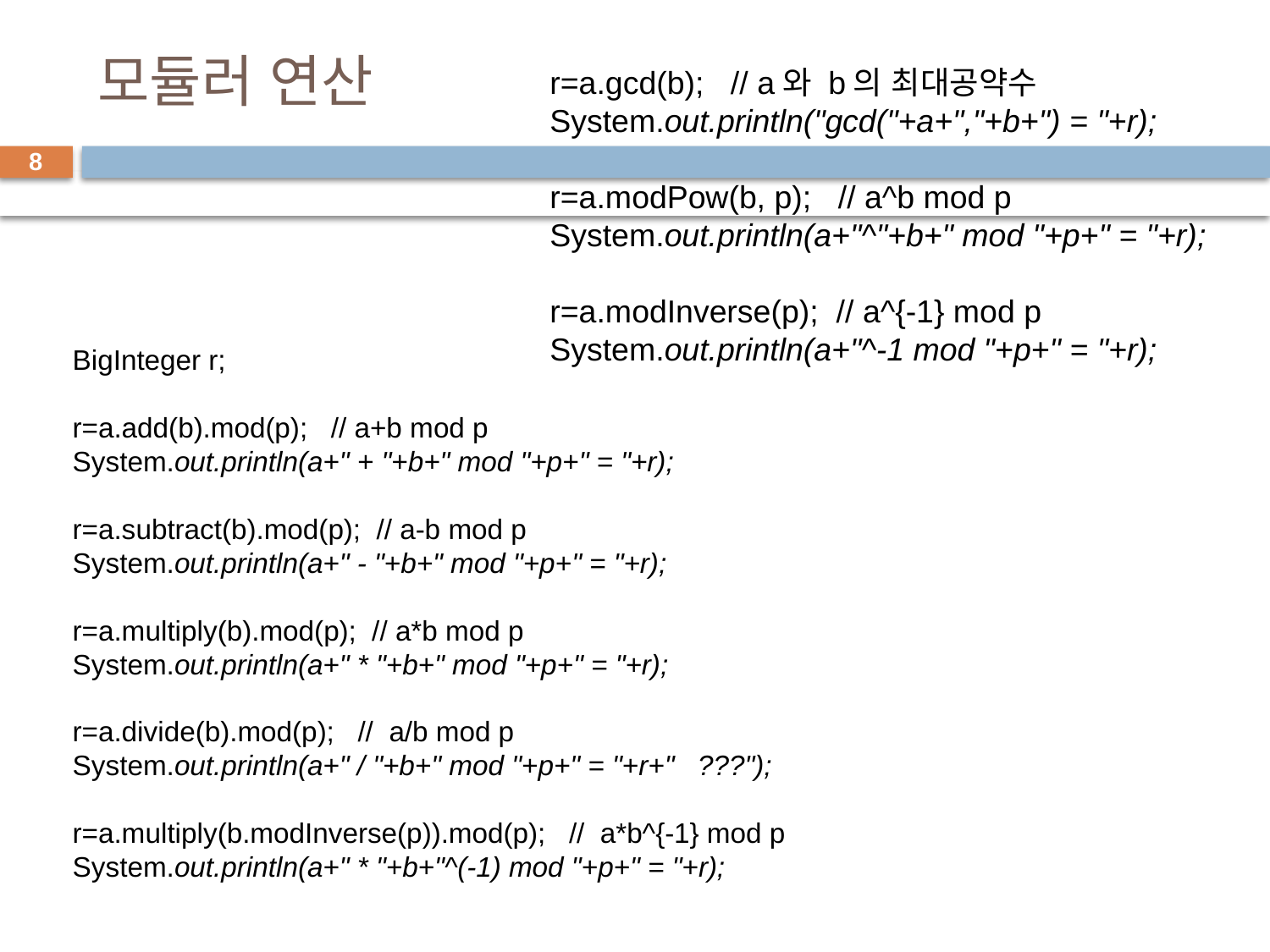

# 모듈러 연산
r=a.gcd(b);   // a와 b의 최대공약수
System.out.println("gcd("+a+","+b+") = "+r);

r=a.modPow(b, p);   // a^b mod p
System.out.println(a+"^"+b+" mod "+p+" = "+r);

r=a.modInverse(p);  // a^{-1} mod p
System.out.println(a+"^-1 mod "+p+" = "+r);

8
BigInteger r;

r=a.add(b).mod(p);   // a+b mod p
System.out.println(a+" + "+b+" mod "+p+" = "+r);

r=a.subtract(b).mod(p);  // a-b mod p
System.out.println(a+" - "+b+" mod "+p+" = "+r);

r=a.multiply(b).mod(p);  // a*b mod p
System.out.println(a+" * "+b+" mod "+p+" = "+r);

r=a.divide(b).mod(p);   //  a/b mod p
System.out.println(a+" / "+b+" mod "+p+" = "+r+"   ???");

r=a.multiply(b.modInverse(p)).mod(p);   //  a*b^{-1} mod p
System.out.println(a+" * "+b+"^(-1) mod "+p+" = "+r);